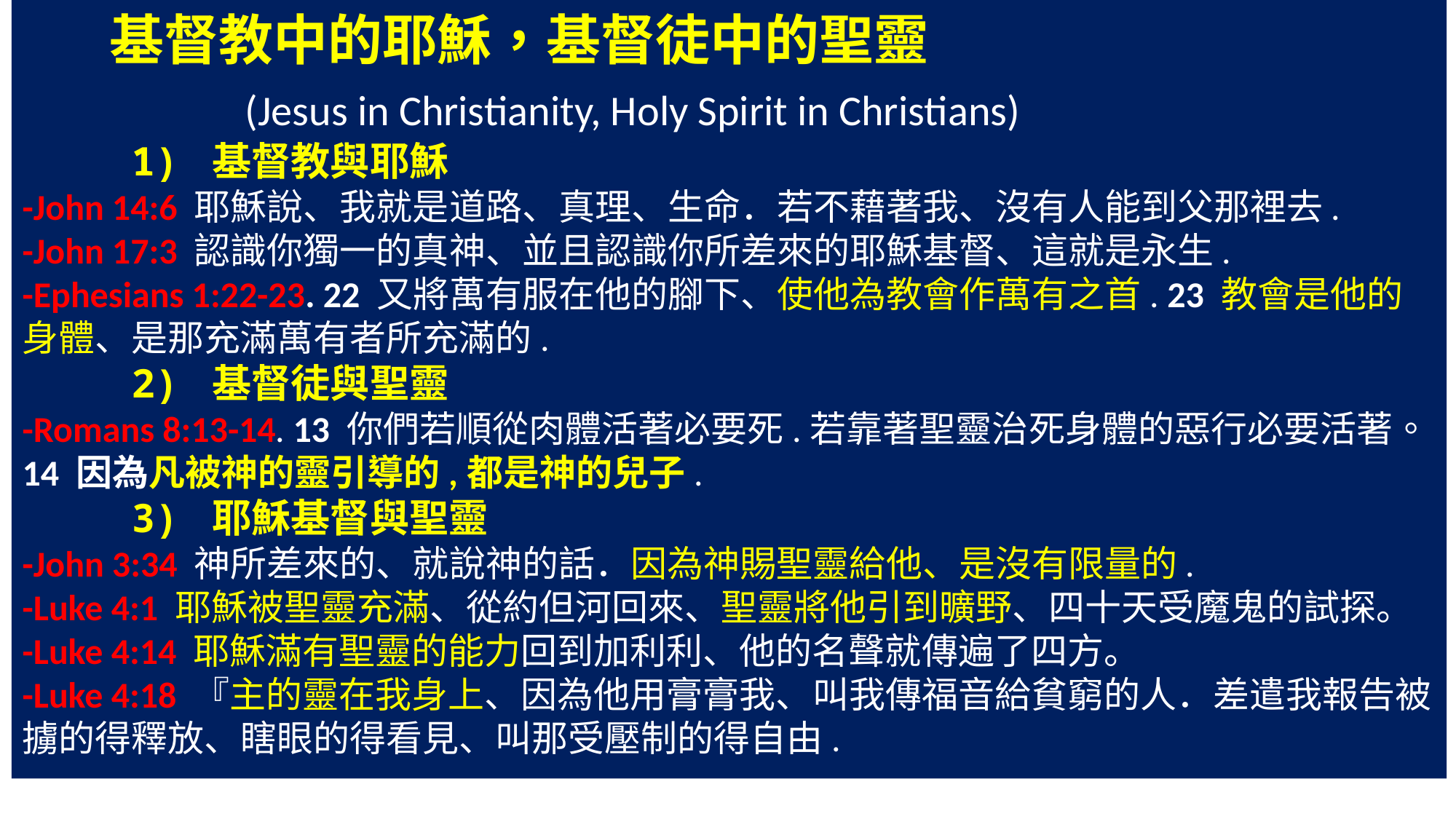

基督教中的耶穌，基督徒中的聖靈
                  (Jesus in Christianity, Holy Spirit in Christians)
	1) 基督教與耶穌
-John 14:6 耶穌說、我就是道路、真理、生命．若不藉著我、沒有人能到父那裡去.
-John 17:3 認識你獨一的真神、並且認識你所差來的耶穌基督、這就是永生.
-Ephesians 1:22-23. 22 又將萬有服在他的腳下、使他為教會作萬有之首. 23 教會是他的身體、是那充滿萬有者所充滿的.
	2) 基督徒與聖靈
-Romans 8:13-14. 13 你們若順從肉體活著必要死.若靠著聖靈治死身體的惡行必要活著。14 因為凡被神的靈引導的,都是神的兒子.
	3) 耶穌基督與聖靈
-John 3:34 神所差來的、就說神的話．因為神賜聖靈給他、是沒有限量的.
-Luke 4:1 耶穌被聖靈充滿、從約但河回來、聖靈將他引到曠野、四十天受魔鬼的試探。
-Luke 4:14 耶穌滿有聖靈的能力回到加利利、他的名聲就傳遍了四方。
-Luke 4:18 『主的靈在我身上、因為他用膏膏我、叫我傳福音給貧窮的人．差遣我報告被擄的得釋放、瞎眼的得看見、叫那受壓制的得自由.